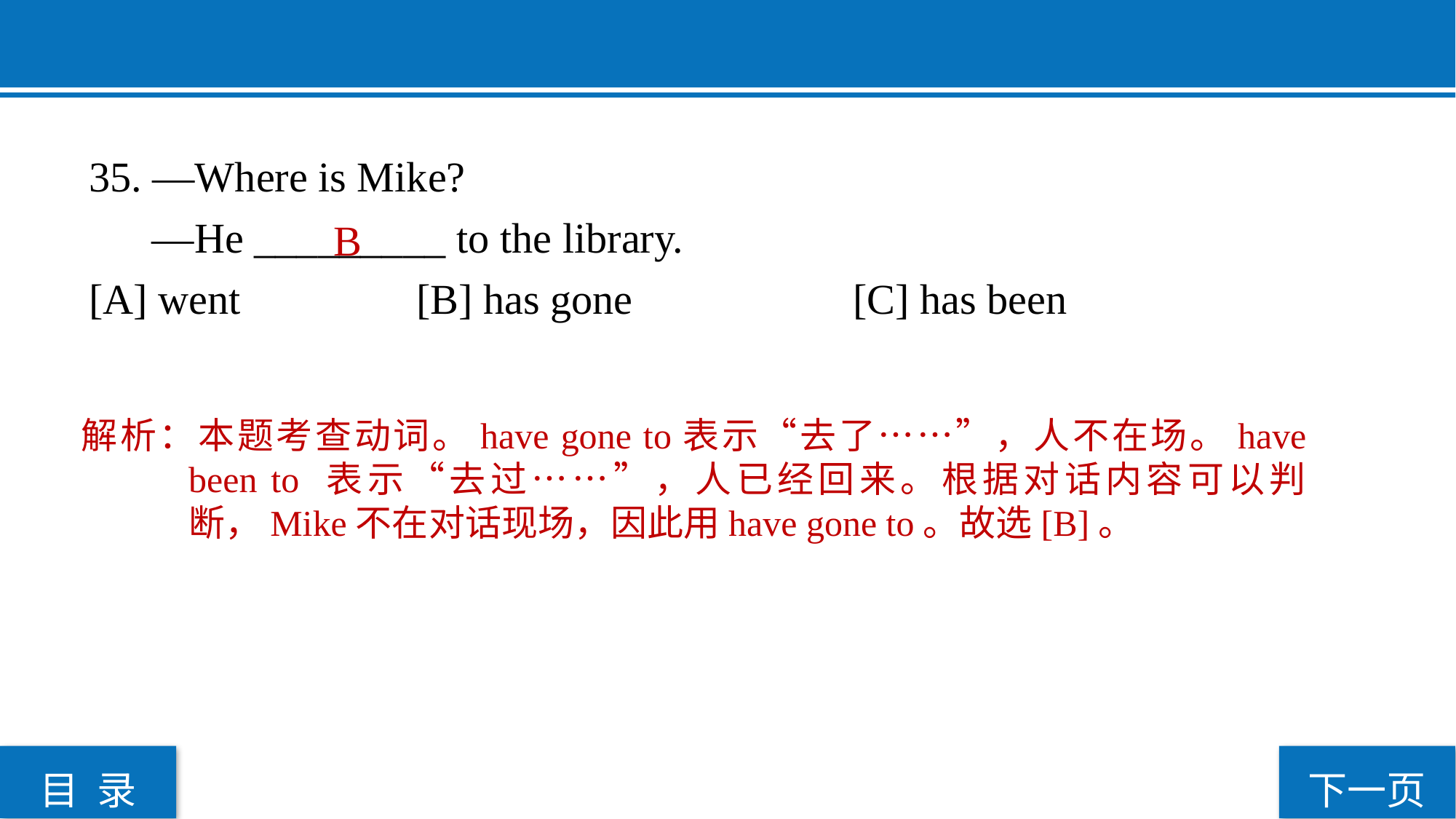

35. —Where is Mike?
      —He _________ to the library.
[A] went 		[B] has gone 		[C] has been
B
解析：本题考查动词。have gone to表示“去了……”，人不在场。have been to 表示“去过……”，人已经回来。根据对话内容可以判断，Mike不在对话现场，因此用have gone to。故选[B]。